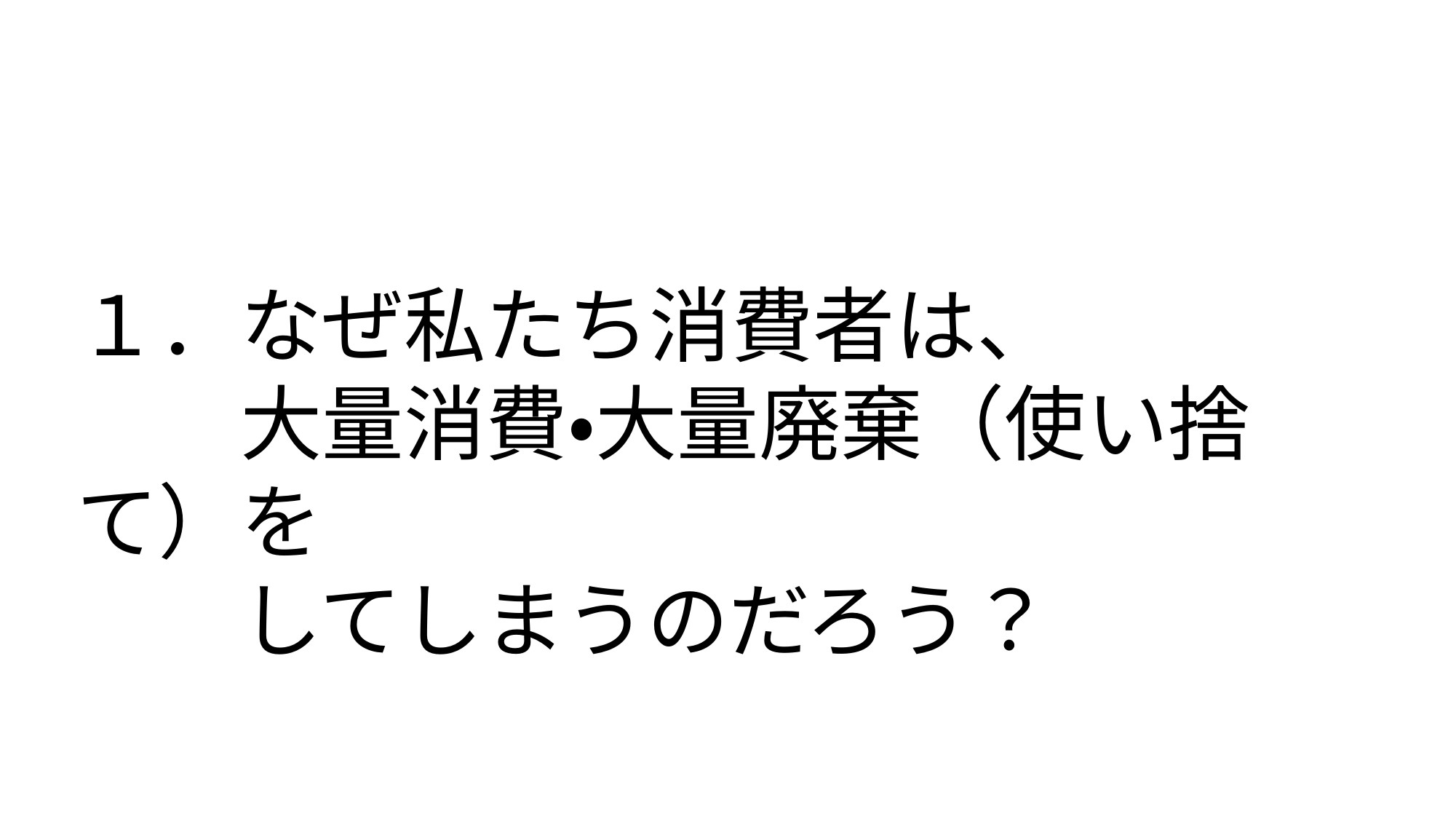

１．なぜ私たち消費者は、
　　大量消費・大量廃棄（使い捨て）を
　　してしまうのだろう？